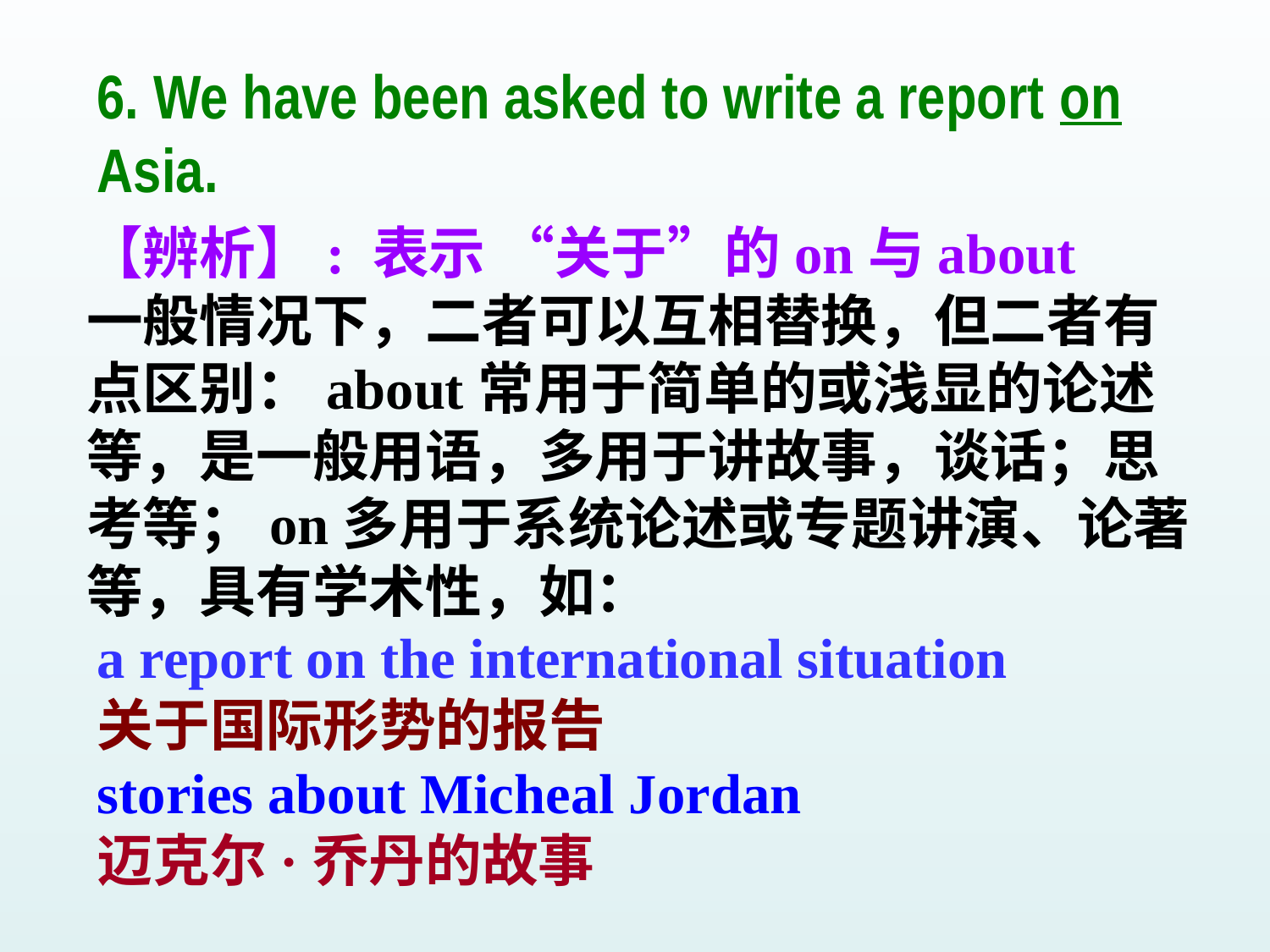

6. We have been asked to write a report on Asia.
【辨析】: 表示 “关于”的on与about
一般情况下，二者可以互相替换，但二者有点区别：about常用于简单的或浅显的论述等，是一般用语，多用于讲故事，谈话；思考等；on多用于系统论述或专题讲演、论著等，具有学术性，如：
a report on the international situation
关于国际形势的报告
stories about Micheal Jordan
迈克尔·乔丹的故事